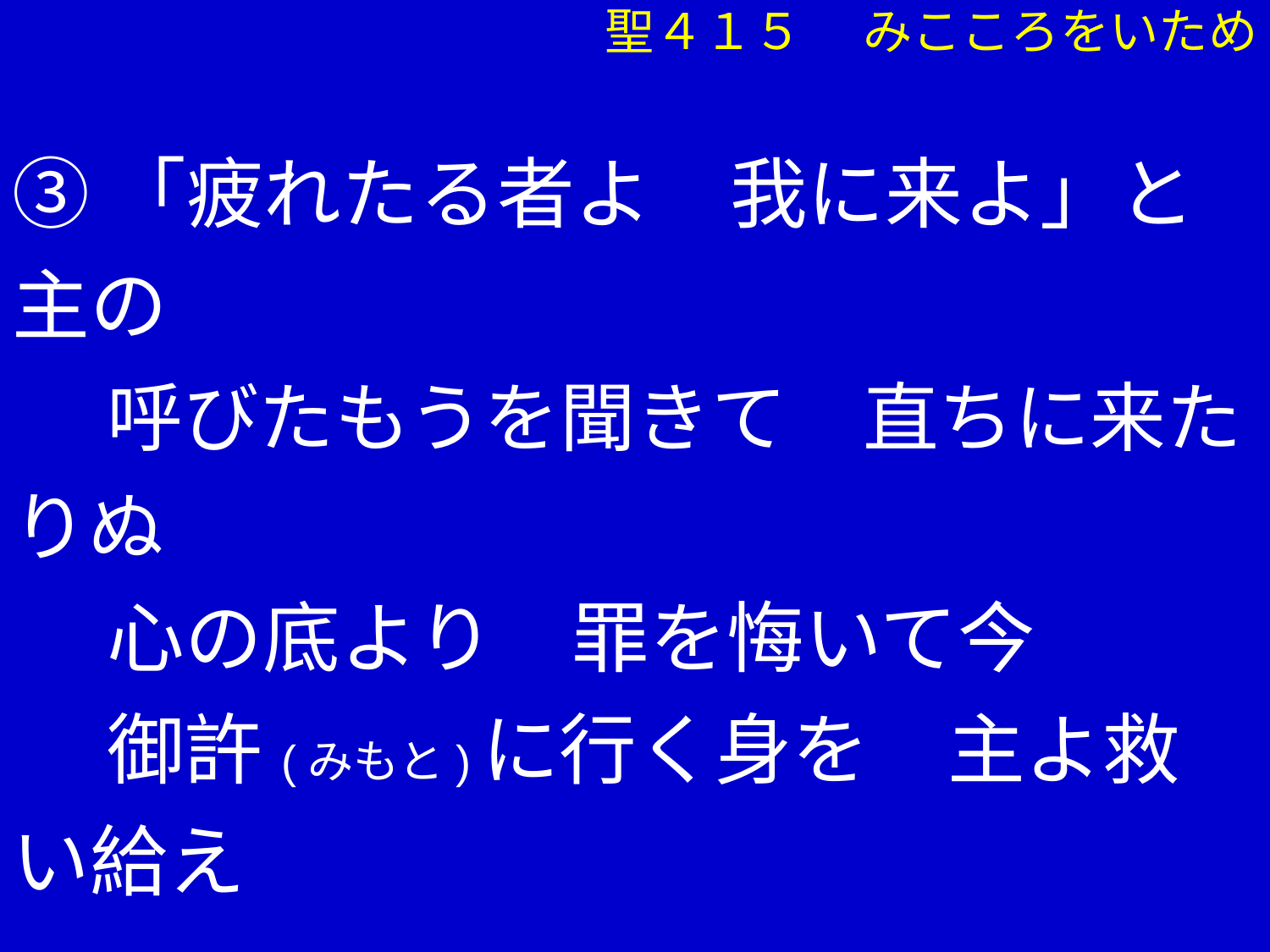

聖４１５ 　みこころをいため
③「疲れたる者よ　我に来よ」と主の
　 呼びたもうを聞きて　直ちに来たりぬ
　 心の底より　罪を悔いて今
　 御許(みもと)に行く身を　主よ救い給え